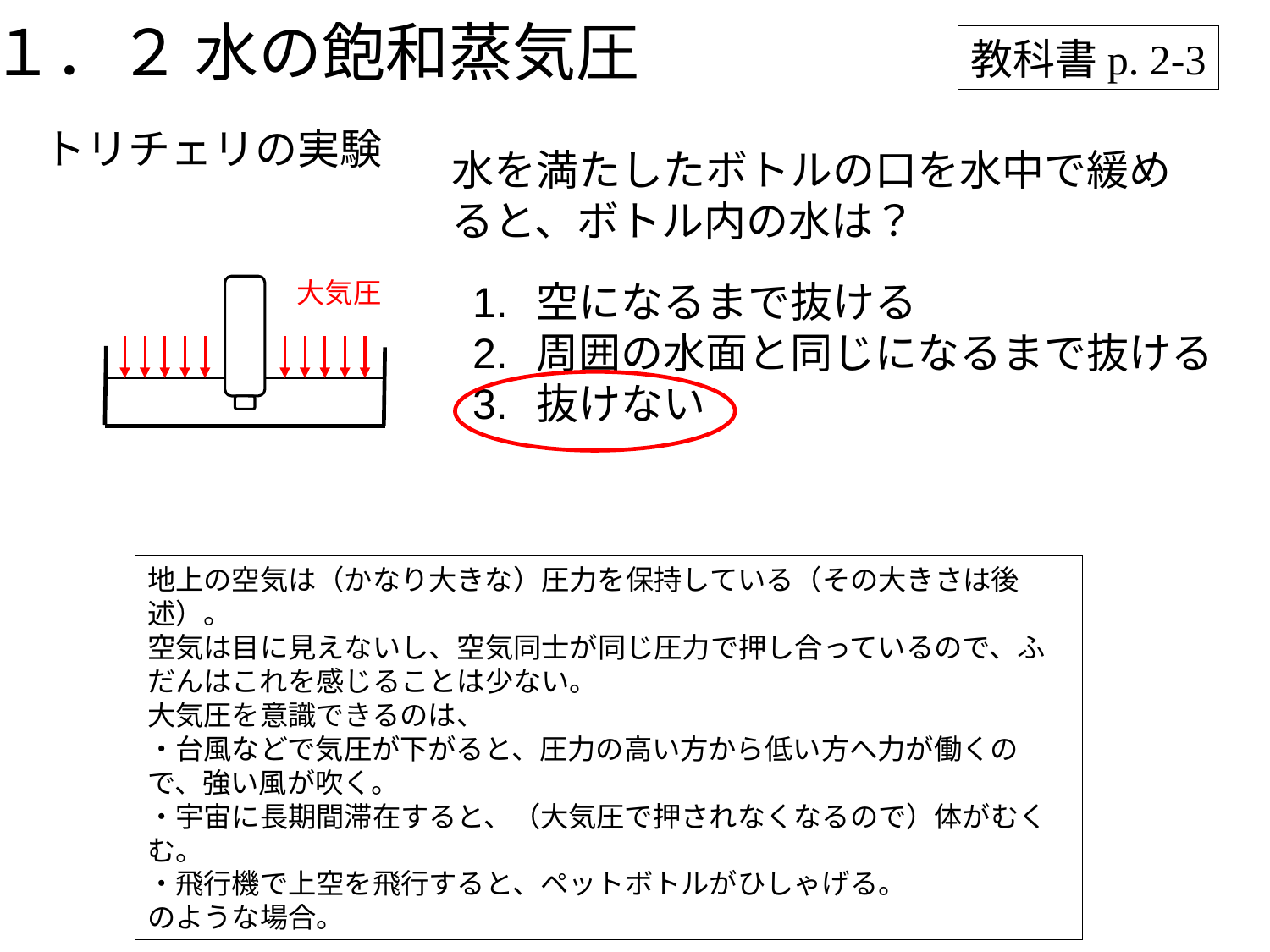

１．２ 水の飽和蒸気圧
教科書p. 2-3
トリチェリの実験
水を満たしたボトルの口を水中で緩めると、ボトル内の水は？
大気圧
空になるまで抜ける
周囲の水面と同じになるまで抜ける
抜けない

地上の空気は（かなり大きな）圧力を保持している（その大きさは後述）。
空気は目に見えないし、空気同士が同じ圧力で押し合っているので、ふだんはこれを感じることは少ない。
大気圧を意識できるのは、
・台風などで気圧が下がると、圧力の高い方から低い方へ力が働くので、強い風が吹く。
・宇宙に長期間滞在すると、（大気圧で押されなくなるので）体がむくむ。
・飛行機で上空を飛行すると、ペットボトルがひしゃげる。
のような場合。